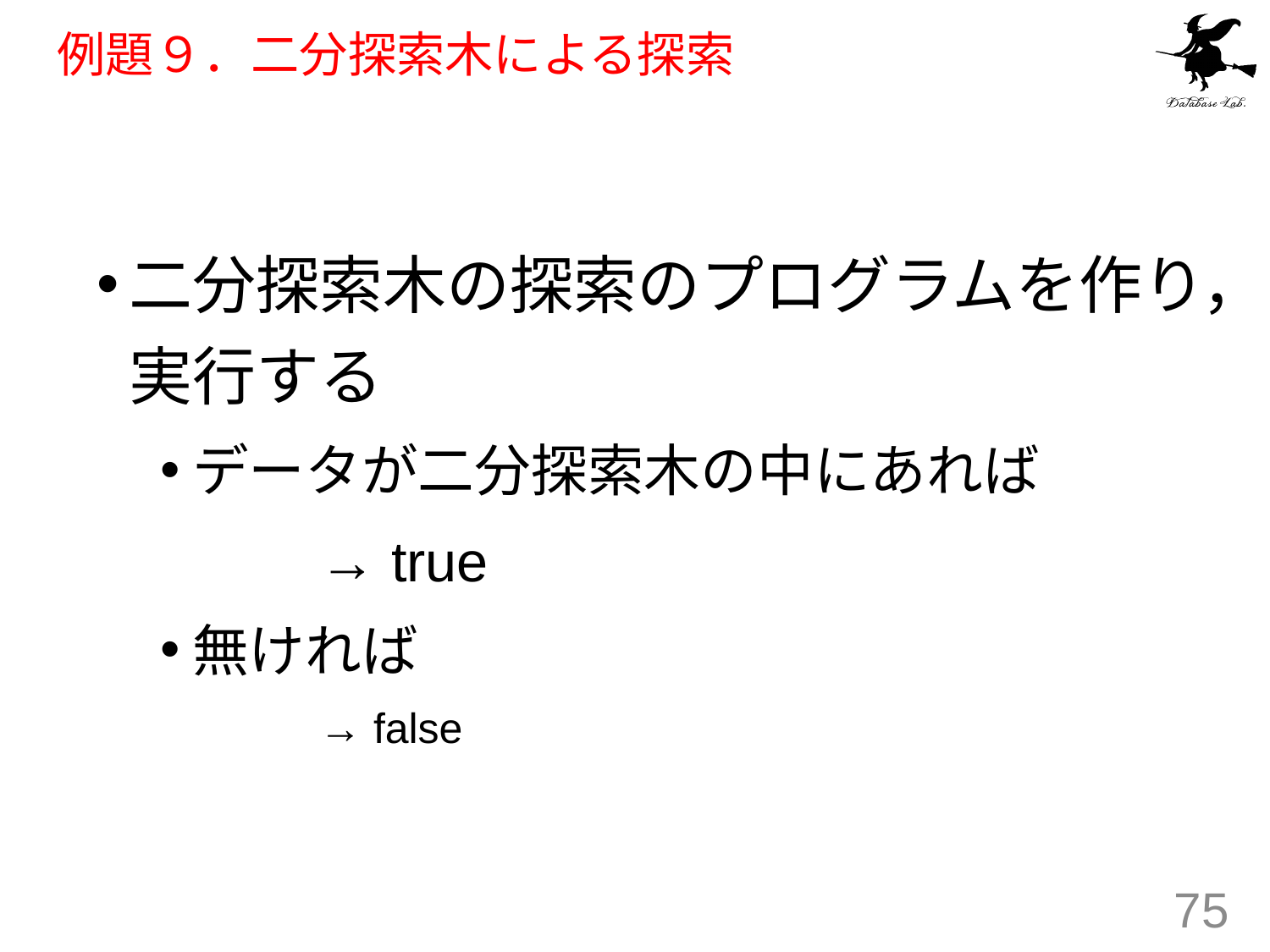

# 例題９．二分探索木による探索
二分探索木の探索のプログラムを作り，実行する
データが二分探索木の中にあれば
		→ true
無ければ
		→ false

75